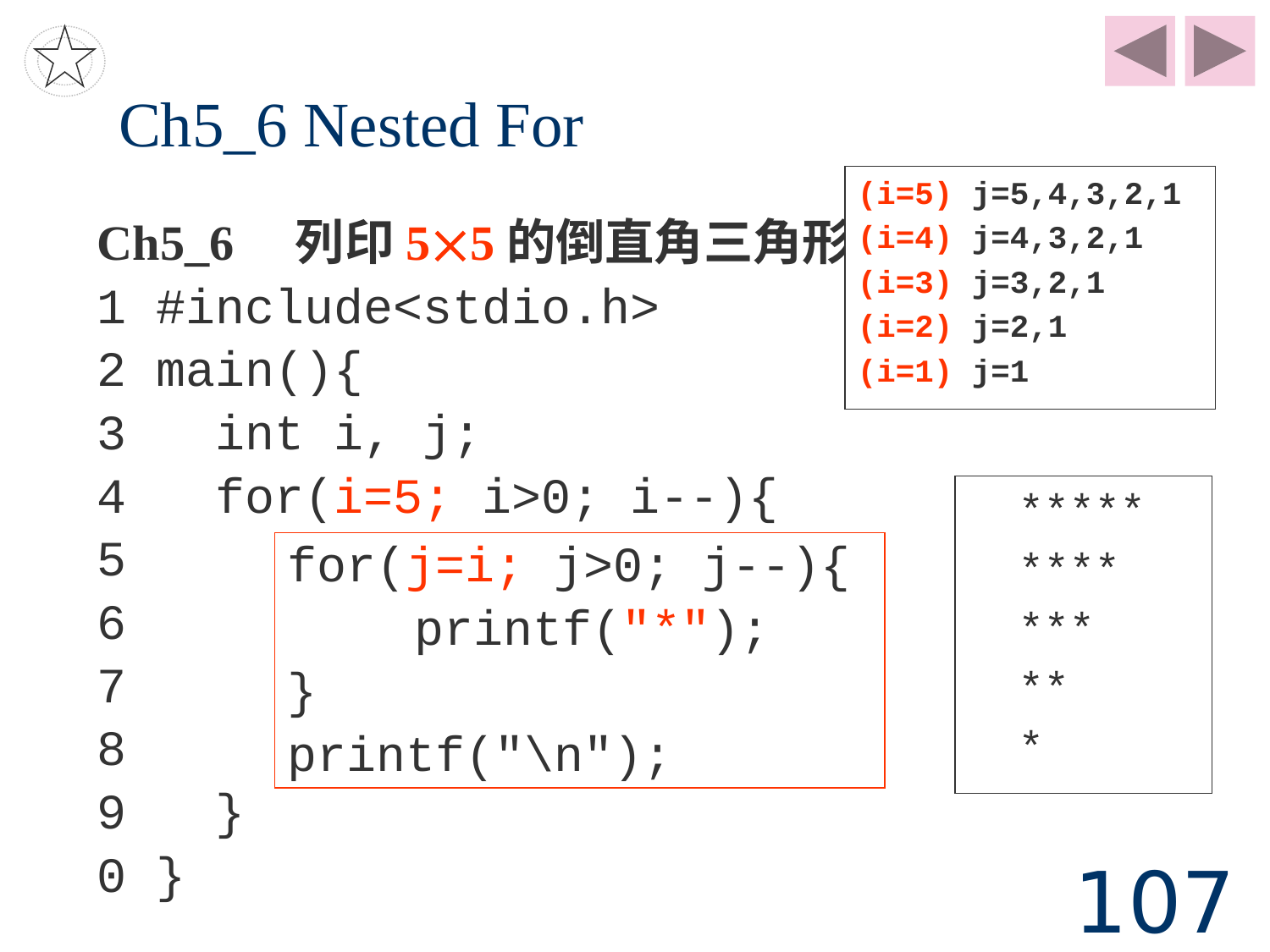

# Ch5_6 Nested For
(i=5) j=5,4,3,2,1
(i=4) j=4,3,2,1
(i=3) j=3,2,1
(i=2) j=2,1
(i=1) j=1
Ch5_6    列印5×5的倒直角三角形
1 #include<stdio.h>
2 main(){
3   int i, j;
4   for(i=5; i>0; i--){
5
6
7
8
9   }
0 }
  *****
  ****
  ***
  **
  *
for(j=i; j>0; j--){
	printf("*");
}
printf("\n");
107